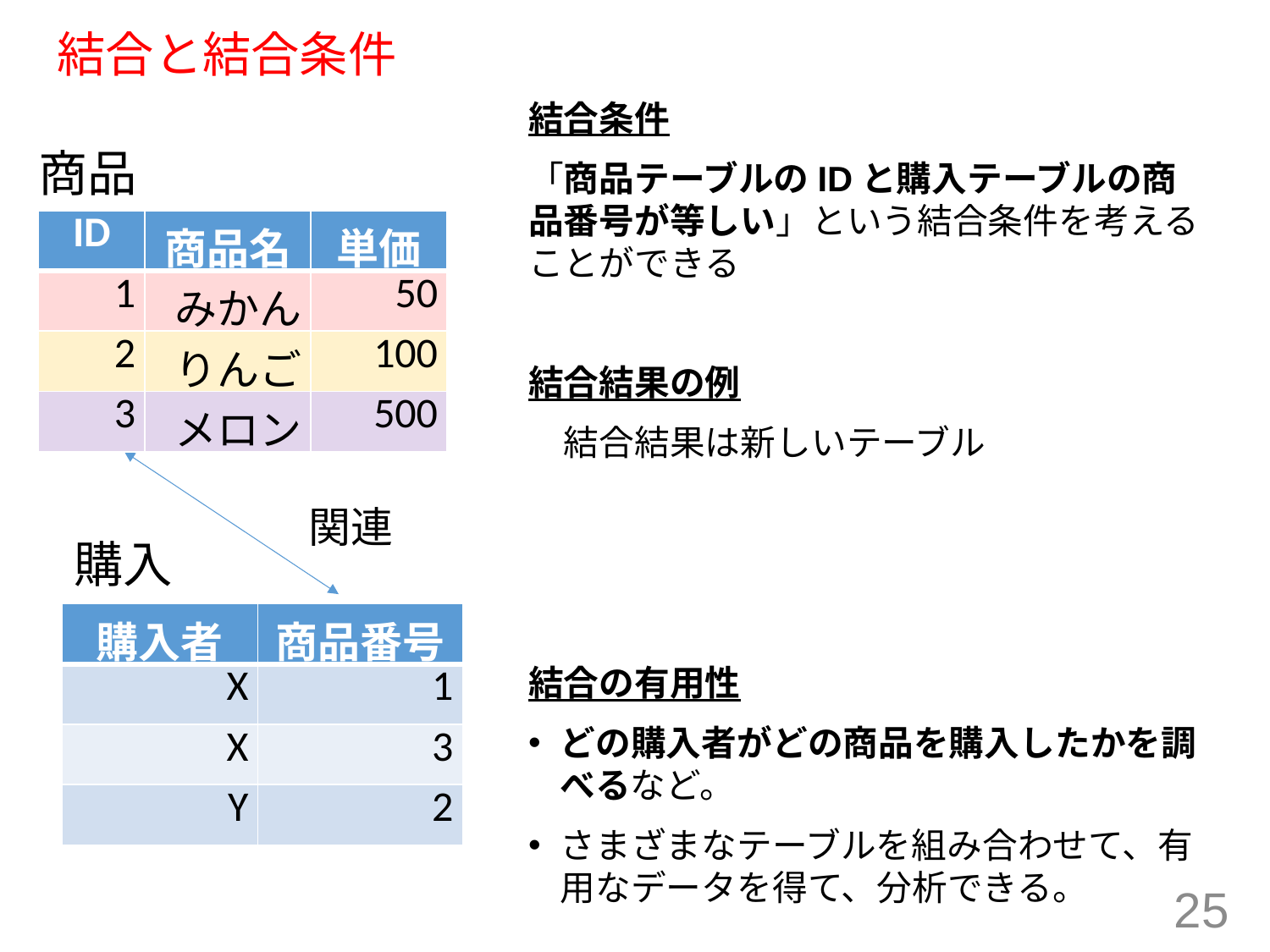

# 結合と結合条件
結合条件
「商品テーブルのIDと購入テーブルの商品番号が等しい」という結合条件を考えることができる

結合結果の例
　結合結果は新しいテーブル

結合の有用性
どの購入者がどの商品を購入したかを調べるなど。
さまざまなテーブルを組み合わせて、有用なデータを得て、分析できる。

商品
| ID | 商品名 | 単価 |
| --- | --- | --- |
| 1 | みかん | 50 |
| 2 | りんご | 100 |
| 3 | メロン | 500 |
関連
購入
| 購入者 | 商品番号 |
| --- | --- |
| X | 1 |
| X | 3 |
| Y | 2 |
25